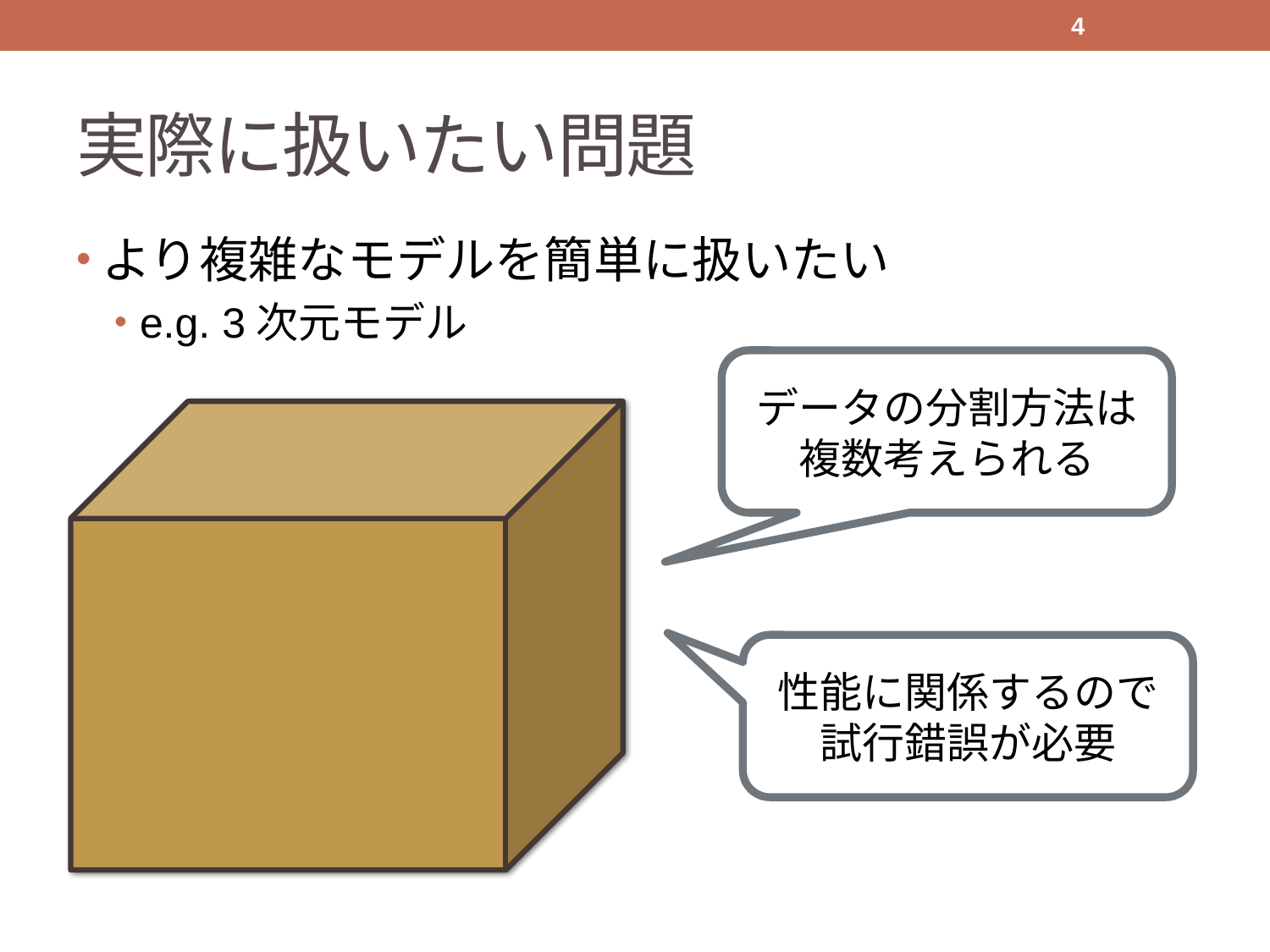

4
# 実際に扱いたい問題
より複雑なモデルを簡単に扱いたい
e.g. 3次元モデル
データの分割方法は
複数考えられる

性能に関係するので
試行錯誤が必要